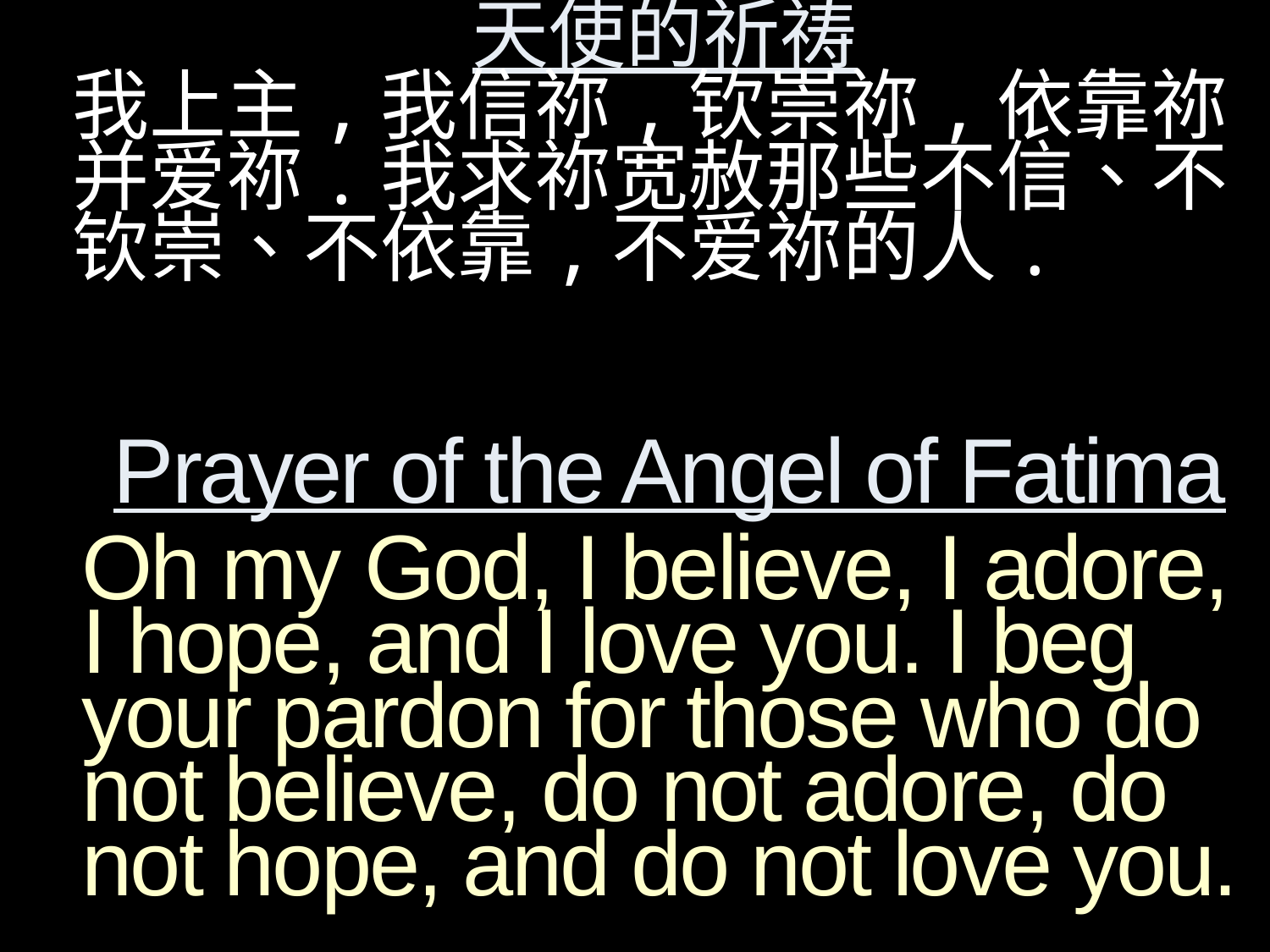

天使的祈祷
我上主,我信祢,钦崇祢,依靠祢并爱祢.我求祢宽赦那些不信、不钦崇、不依靠,不爱祢的人.

Prayer of the Angel of Fatima

Oh my God, I believe, I adore, I hope, and I love you. I beg your pardon for those who do not believe, do not adore, do not hope, and do not love you.